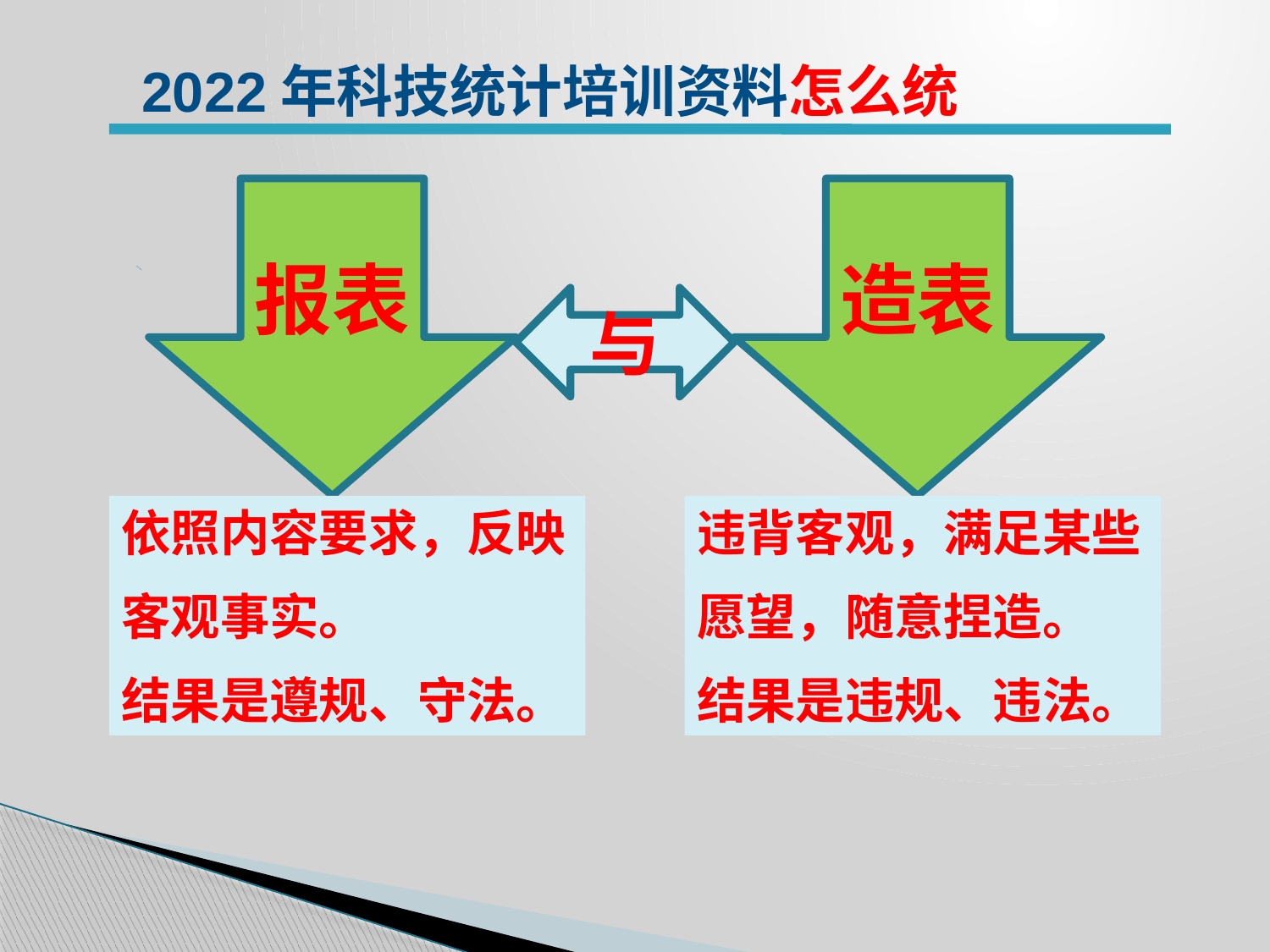

2022年科技统计培训资料怎么统
报表
造表
与
依照内容要求，反映
客观事实。
结果是遵规、守法。
违背客观，满足某些
愿望，随意捏造。
结果是违规、违法。